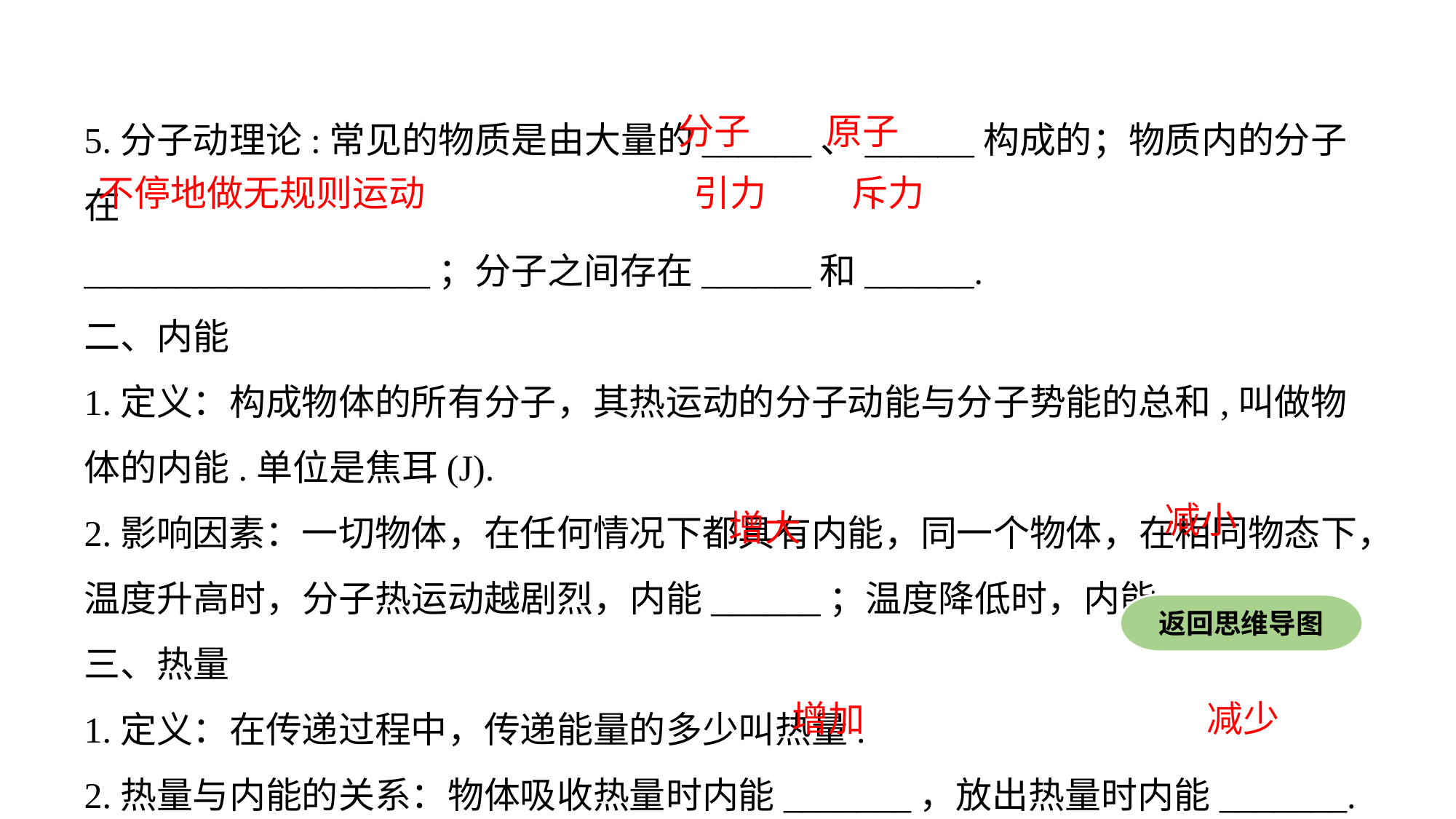

5.分子动理论:常见的物质是由大量的______、______构成的；物质内的分子在
___________________；分子之间存在______和______.
二、内能
1.定义：构成物体的所有分子，其热运动的分子动能与分子势能的总和,叫做物体的内能.单位是焦耳(J).
2.影响因素：一切物体，在任何情况下都具有内能，同一个物体，在相同物态下，温度升高时，分子热运动越剧烈，内能______；温度降低时，内能______.
三、热量
1.定义：在传递过程中，传递能量的多少叫热量.
2.热量与内能的关系：物体吸收热量时内能_______，放出热量时内能_______.
分子
原子
不停地做无规则运动
引力
斥力

减小
增大
返回思维导图
增加
减少